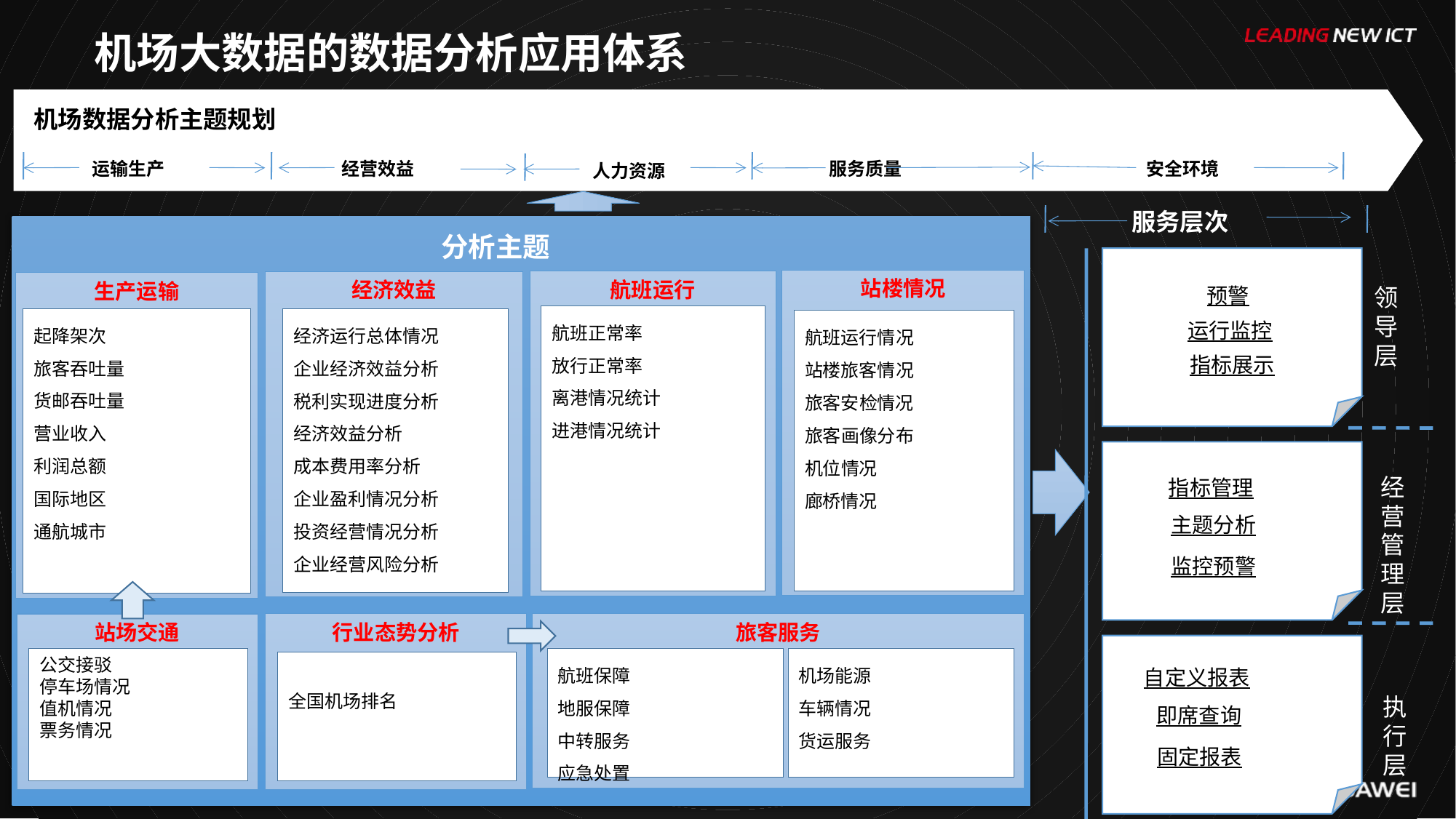

机场大数据的数据分析应用体系

机场数据分析主题规划
运输生产
经营效益
服务质量
安全环境
人力资源

服务层次

分析主题

站楼情况
航班运行
经济效益
生产运输
预警
领
导
层
航班正常率
放行正常率
离港情况统计
进港情况统计
起降架次
旅客吞吐量
货邮吞吐量
营业收入
利润总额
国际地区
通航城市
经济运行总体情况
企业经济效益分析
税利实现进度分析
经济效益分析
成本费用率分析
企业盈利情况分析
投资经营情况分析
企业经营风险分析
航班运行情况
站楼旅客情况
旅客安检情况
旅客画像分布
机位情况
廊桥情况
运行监控
指标展示

经
营
管
理
层
指标管理
主题分析
监控预警

站场交通
行业态势分析
旅客服务

公交接驳
停车场情况
值机情况
票务情况
航班保障
地服保障
中转服务
应急处置
机场能源
车辆情况
货运服务

全国机场排名

自定义报表
执
行
层
即席查询
14
固定报表